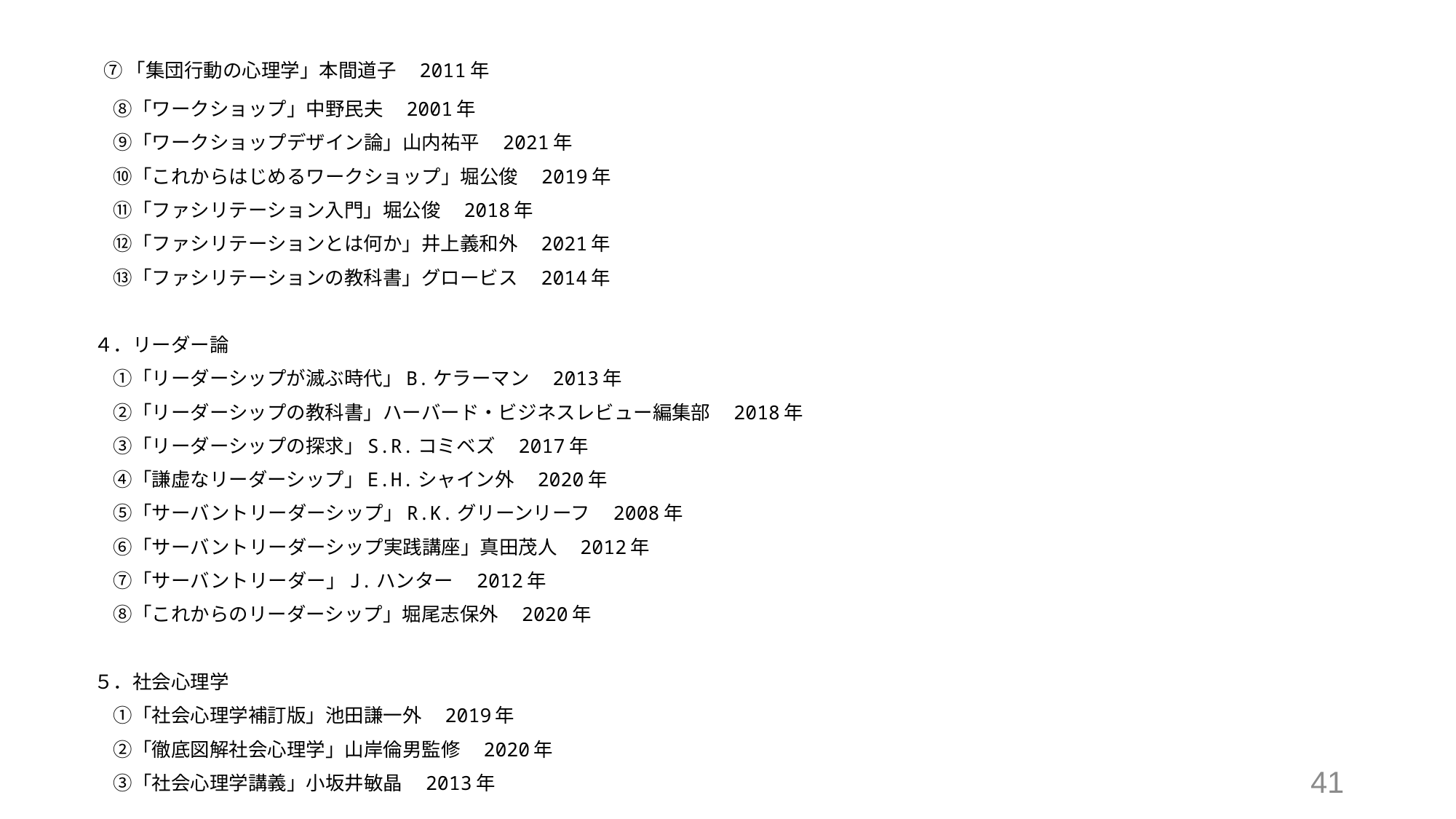

⑦「集団行動の心理学」本間道子　2011年
　⑧「ワークショップ」中野民夫　2001年
　⑨「ワークショップデザイン論」山内祐平　2021年
　⑩「これからはじめるワークショップ」堀公俊　2019年
　⑪「ファシリテーション入門」堀公俊　2018年
　⑫「ファシリテーションとは何か」井上義和外　2021年
　⑬「ファシリテーションの教科書」グロービス　2014年

４．リーダー論
　①「リーダーシップが滅ぶ時代」B.ケラーマン　2013年
　②「リーダーシップの教科書」ハーバード・ビジネスレビュー編集部　2018年
　③「リーダーシップの探求」S.R.コミベズ　2017年
　④「謙虚なリーダーシップ」E.H.シャイン外　2020年
　⑤「サーバントリーダーシップ」R.K.グリーンリーフ　2008年
　⑥「サーバントリーダーシップ実践講座」真田茂人　2012年
　⑦「サーバントリーダー」J.ハンター　2012年
　⑧「これからのリーダーシップ」堀尾志保外　2020年

５．社会心理学
　①「社会心理学補訂版」池田謙一外　2019年
　②「徹底図解社会心理学」山岸倫男監修　2020年
　③「社会心理学講義」小坂井敏晶　2013年
41